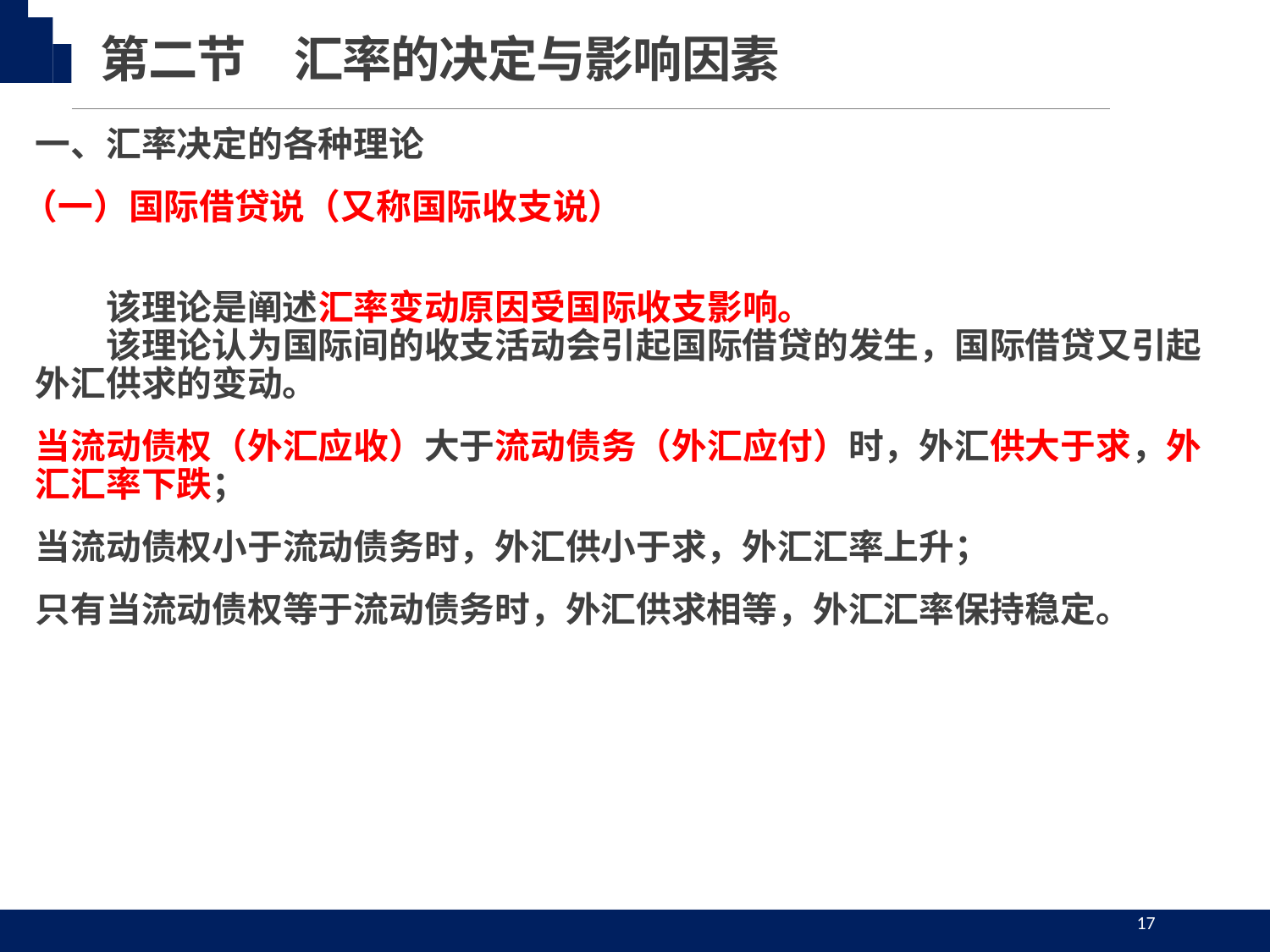

第二节　汇率的决定与影响因素
一、汇率决定的各种理论
（一）国际借贷说（又称国际收支说）
　　该理论是阐述汇率变动原因受国际收支影响。
　　该理论认为国际间的收支活动会引起国际借贷的发生，国际借贷又引起外汇供求的变动。
当流动债权（外汇应收）大于流动债务（外汇应付）时，外汇供大于求，外汇汇率下跌；
当流动债权小于流动债务时，外汇供小于求，外汇汇率上升；
只有当流动债权等于流动债务时，外汇供求相等，外汇汇率保持稳定。

17